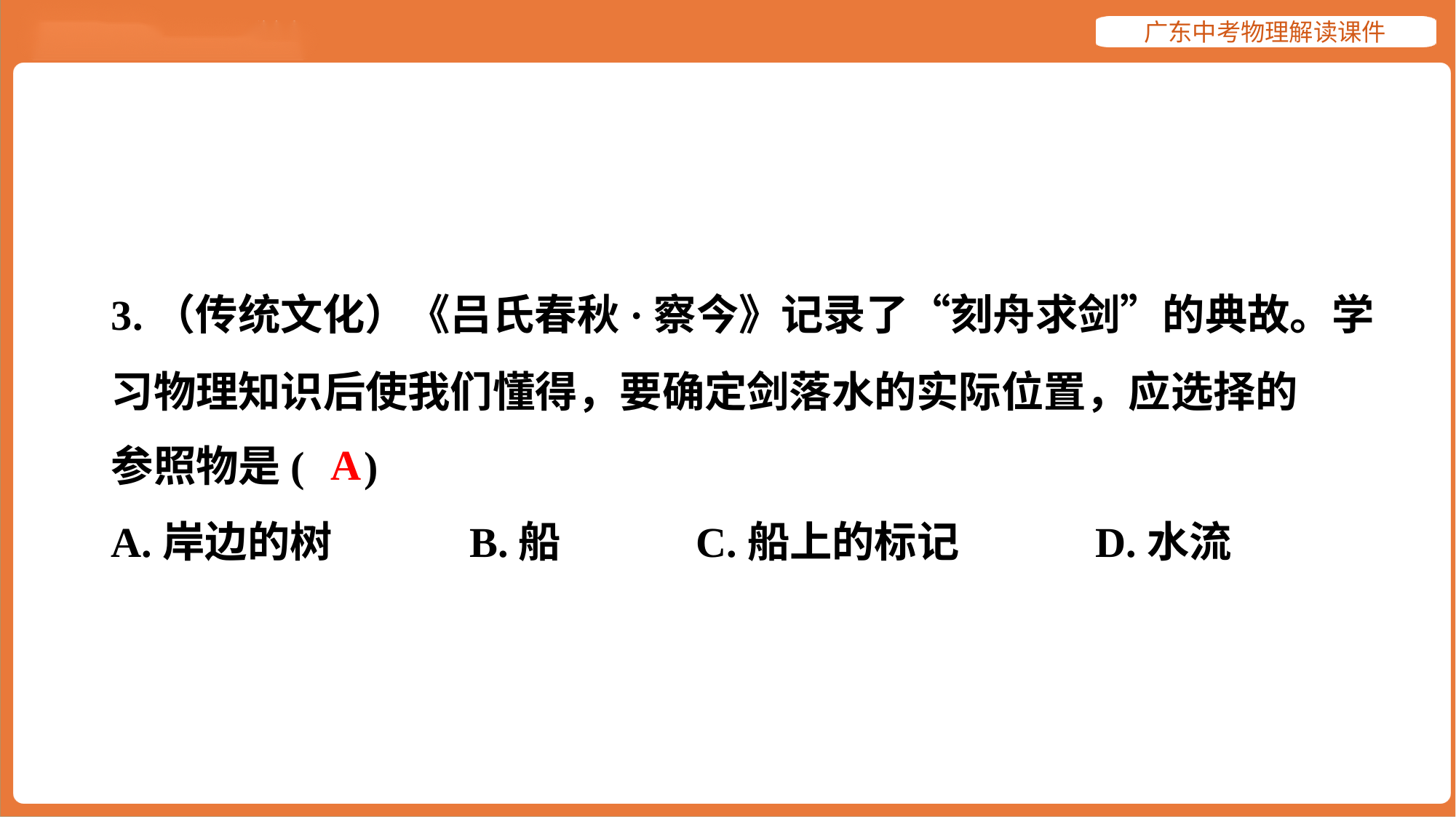

3.（传统文化）《吕氏春秋·察今》记录了“刻舟求剑”的典故。学
习物理知识后使我们懂得，要确定剑落水的实际位置，应选择的
参照物是(     )
A
A.岸边的树	B.船	C.船上的标记	D.水流